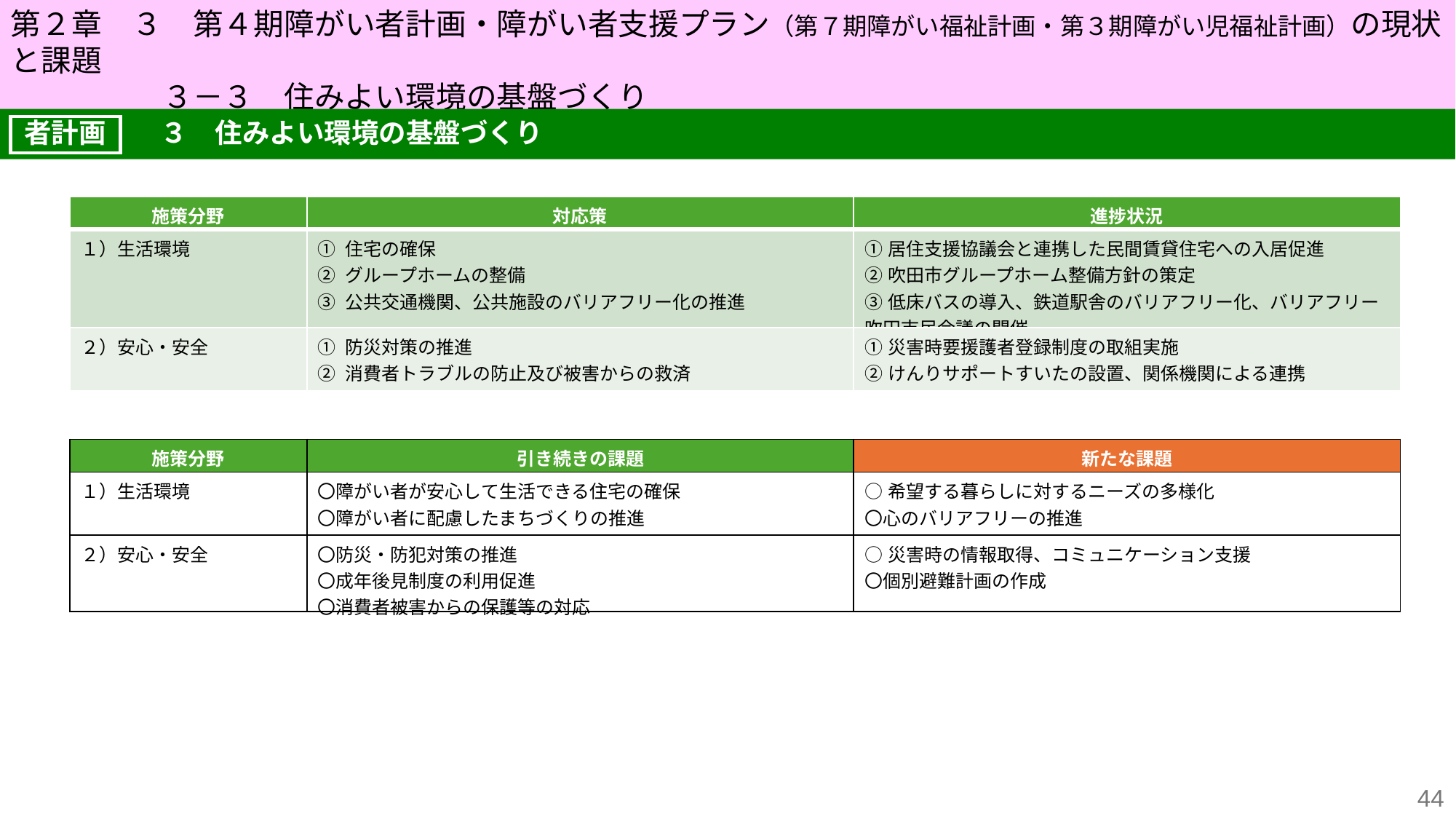

第２章　３　第４期障がい者計画・障がい者支援プラン（第７期障がい福祉計画・第３期障がい児福祉計画）の現状と課題
　　　　　３－３　住みよい環境の基盤づくり

者計画　　３　住みよい環境の基盤づくり

| 施策分野 | 対応策 | 進捗状況 |
| --- | --- | --- |
| １）生活環境 | ① 住宅の確保 ② グループホームの整備 ③ 公共交通機関、公共施設のバリアフリー化の推進 | ①居住支援協議会と連携した民間賃貸住宅への入居促進 ②吹田市グループホーム整備方針の策定 ③低床バスの導入、鉄道駅舎のバリアフリー化、バリアフリー吹田市民会議の開催 |
| ２）安心・安全 | ① 防災対策の推進 ② 消費者トラブルの防止及び被害からの救済 | ①災害時要援護者登録制度の取組実施 ②けんりサポートすいたの設置、関係機関による連携 |
| 施策分野 | 引き続きの課題 | 新たな課題 |
| --- | --- | --- |
| １）生活環境 | 〇障がい者が安心して生活できる住宅の確保 〇障がい者に配慮したまちづくりの推進 | ○希望する暮らしに対するニーズの多様化 〇心のバリアフリーの推進 |
| ２）安心・安全 | 〇防災・防犯対策の推進 〇成年後見制度の利用促進 〇消費者被害からの保護等の対応 | ○災害時の情報取得、コミュニケーション支援 〇個別避難計画の作成 |
44